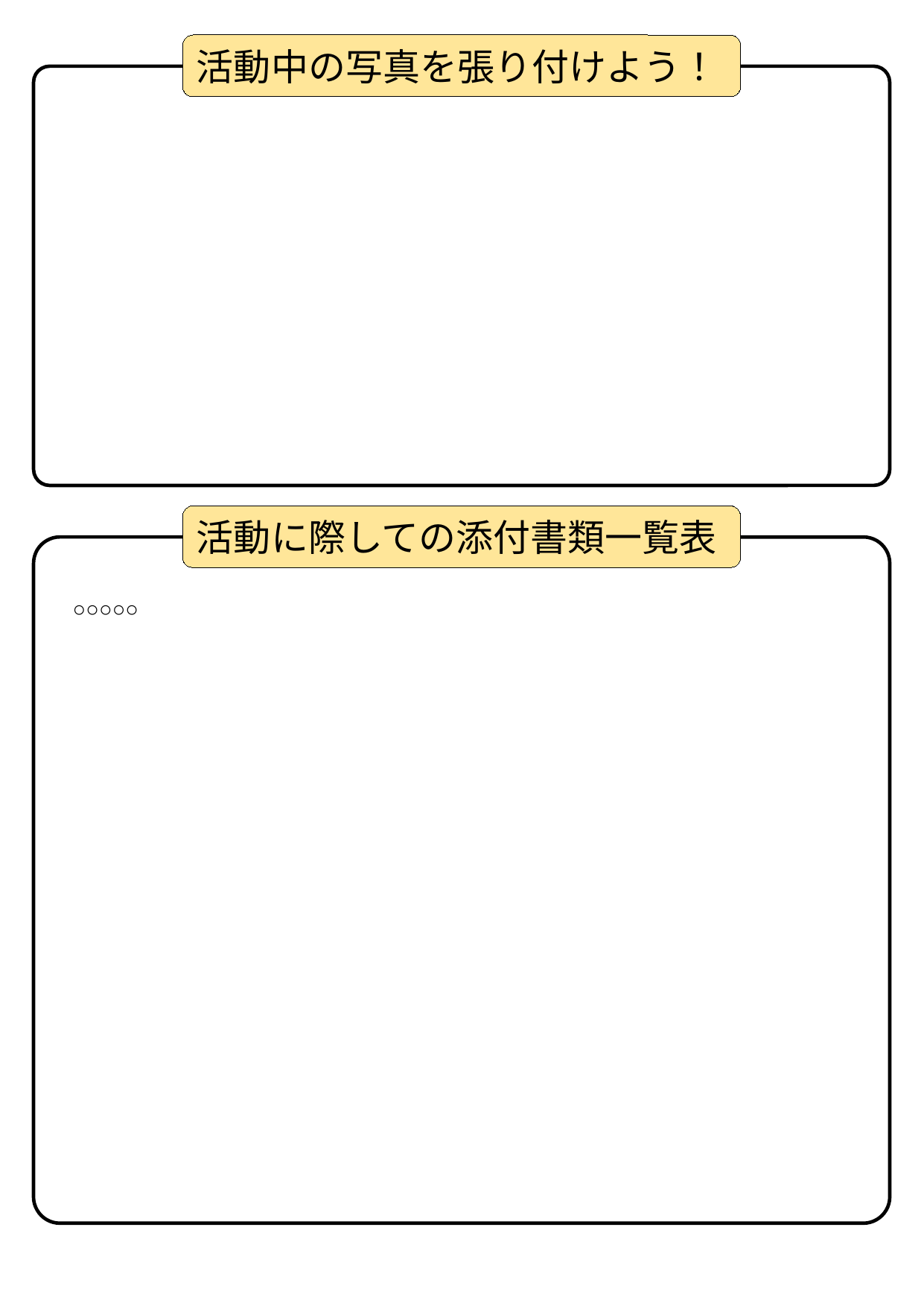

活動中の写真を張り付けよう！

全体の活動内容や特徴的な場面、参加者の表情がわかるもの等を張り付けてください。
（雰囲気が伝わるようなもの）
活動に際しての添付書類一覧表
以下のようなものを想定しています。各参加者が持ち帰って取り組みができるようご配意ください。

○○○○○

①学習会資料
②各単組への発文関係
③事後アンケート
④教宣での報告